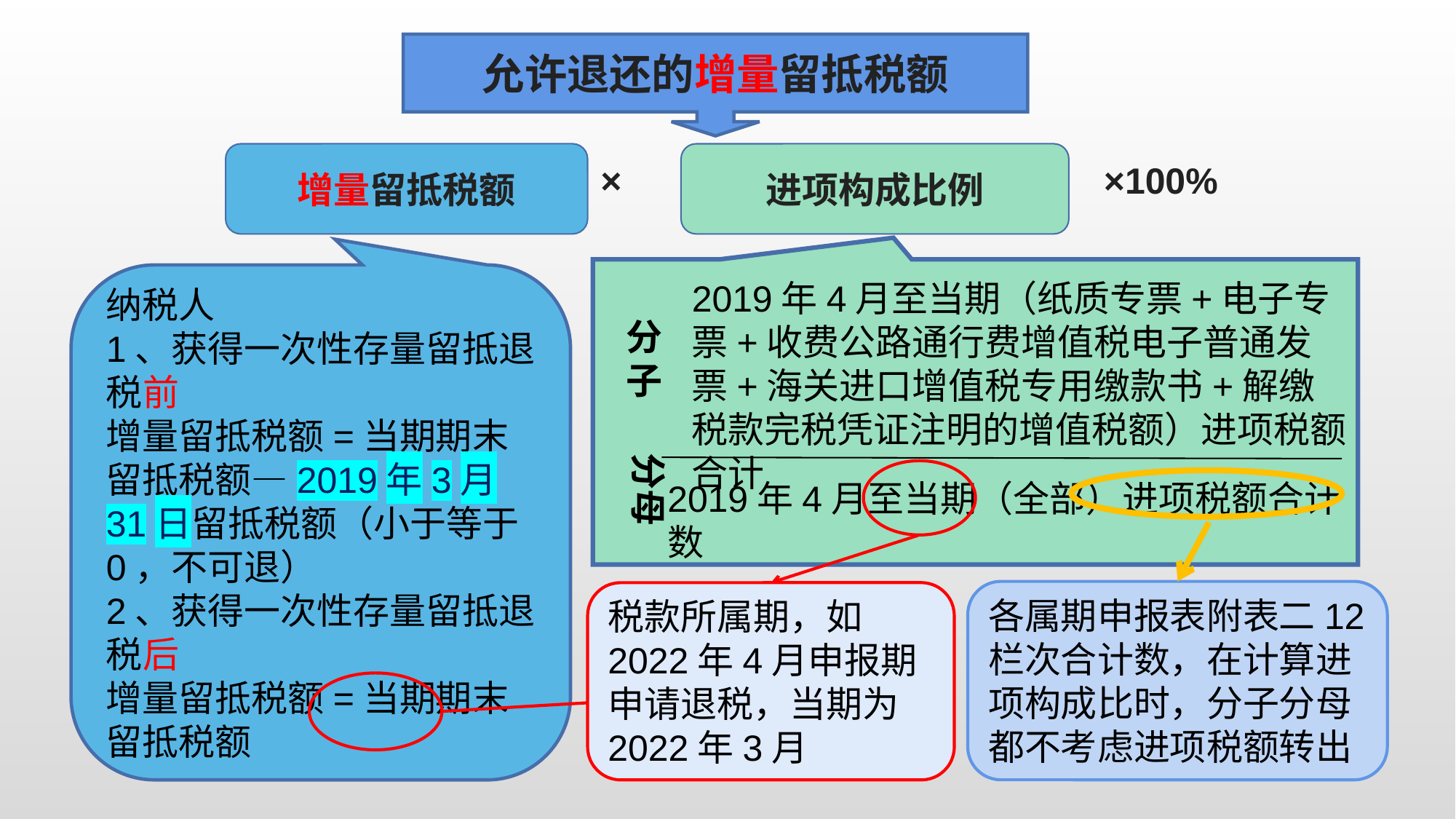

允许退还的增量留抵税额
增量留抵税额
进项构成比例
×100%
×

纳税人
1、获得一次性存量留抵退税前
增量留抵税额=当期期末留抵税额—2019年3月31日留抵税额（小于等于0，不可退）
2、获得一次性存量留抵退税后
增量留抵税额=当期期末留抵税额
2019年4月至当期（纸质专票+电子专票+收费公路通行费增值税电子普通发票+海关进口增值税专用缴款书+解缴税款完税凭证注明的增值税额）进项税额合计
分子
分母

2019年4月至当期（全部）进项税额合计数

各属期申报表附表二12栏次合计数，在计算进项构成比时，分子分母都不考虑进项税额转出
税款所属期，如2022年4月申报期申请退税，当期为2022年3月